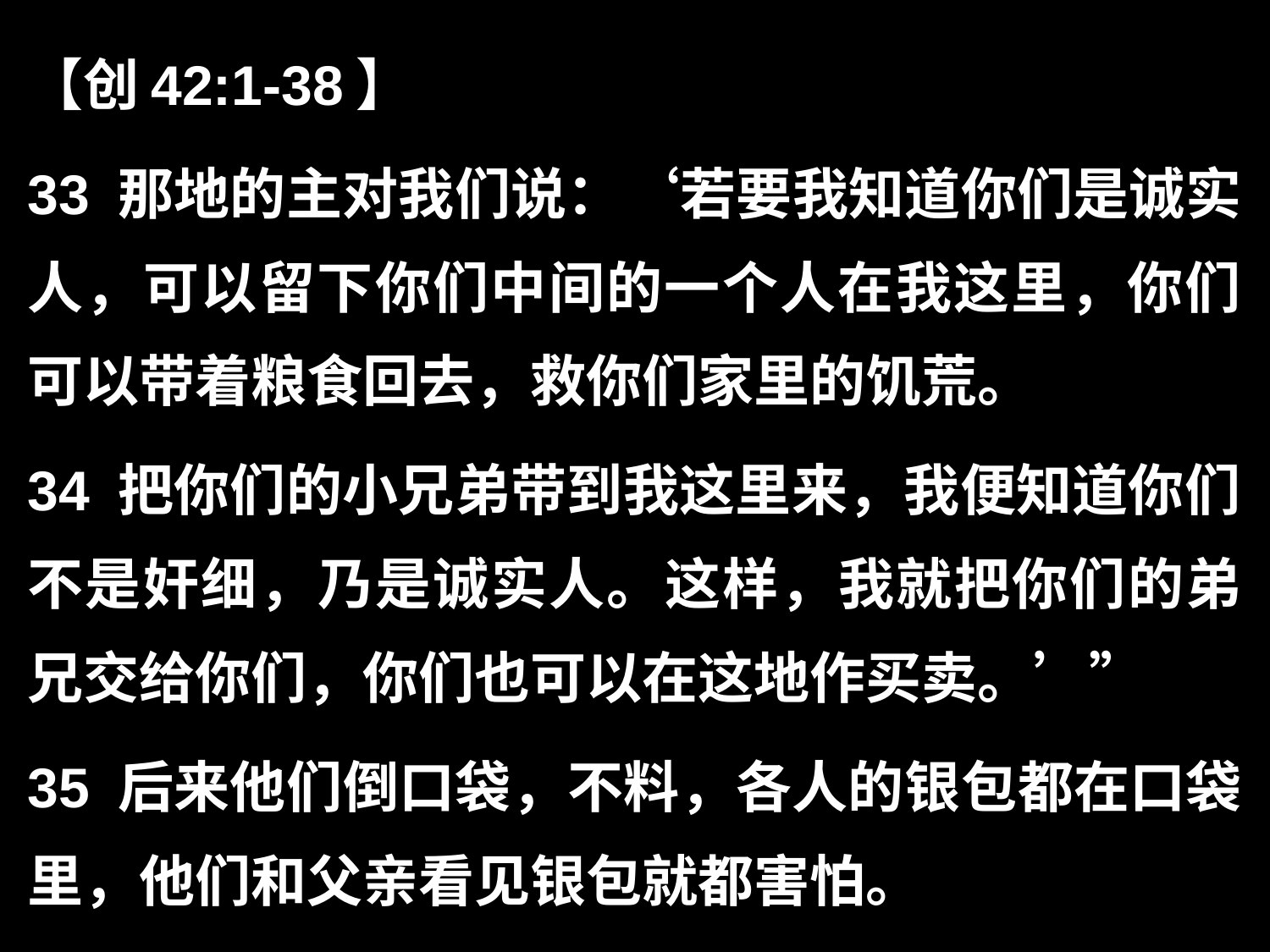

【创42:1-38】
33 那地的主对我们说：‘若要我知道你们是诚实人，可以留下你们中间的一个人在我这里，你们可以带着粮食回去，救你们家里的饥荒。
34 把你们的小兄弟带到我这里来，我便知道你们不是奸细，乃是诚实人。这样，我就把你们的弟兄交给你们，你们也可以在这地作买卖。’”
35 后来他们倒口袋，不料，各人的银包都在口袋里，他们和父亲看见银包就都害怕。